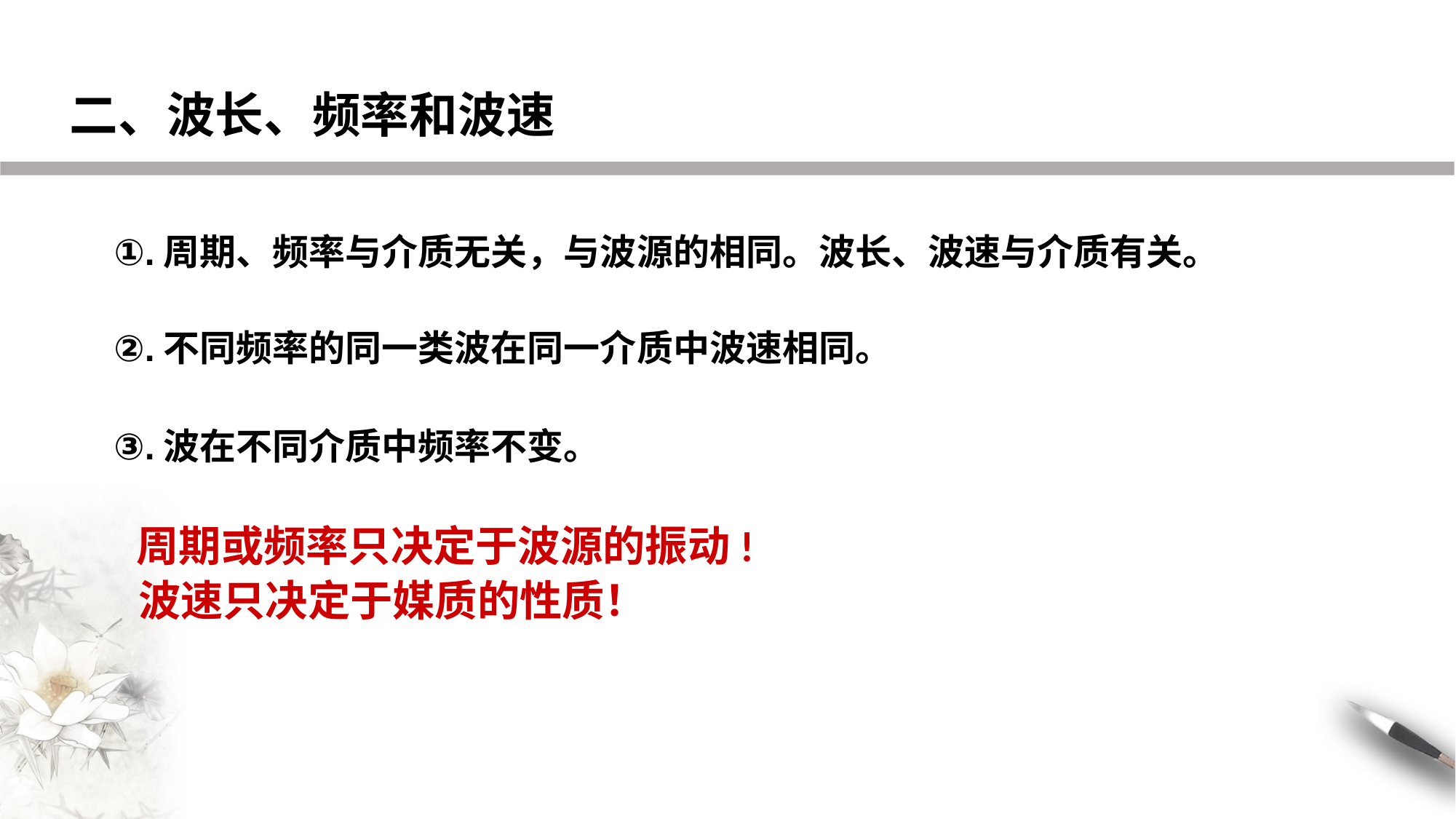

二、波长、频率和波速

①.周期、频率与介质无关，与波源的相同。波长、波速与介质有关。
②.不同频率的同一类波在同一介质中波速相同。
③.波在不同介质中频率不变。
周期或频率只决定于波源的振动!
波速只决定于媒质的性质！